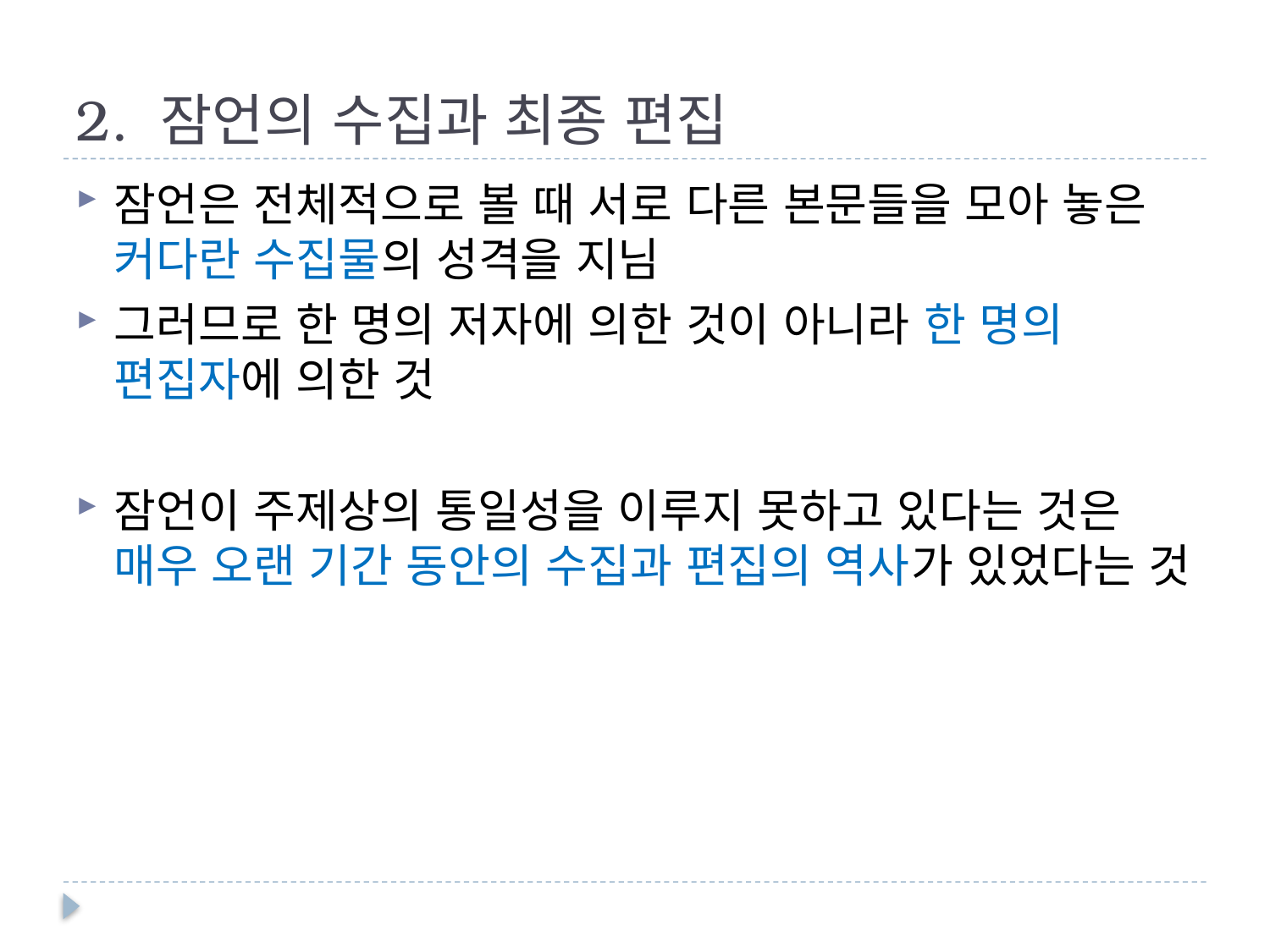

# 2. 잠언의 수집과 최종 편집
잠언은 전체적으로 볼 때 서로 다른 본문들을 모아 놓은 커다란 수집물의 성격을 지님
그러므로 한 명의 저자에 의한 것이 아니라 한 명의 편집자에 의한 것

잠언이 주제상의 통일성을 이루지 못하고 있다는 것은 매우 오랜 기간 동안의 수집과 편집의 역사가 있었다는 것